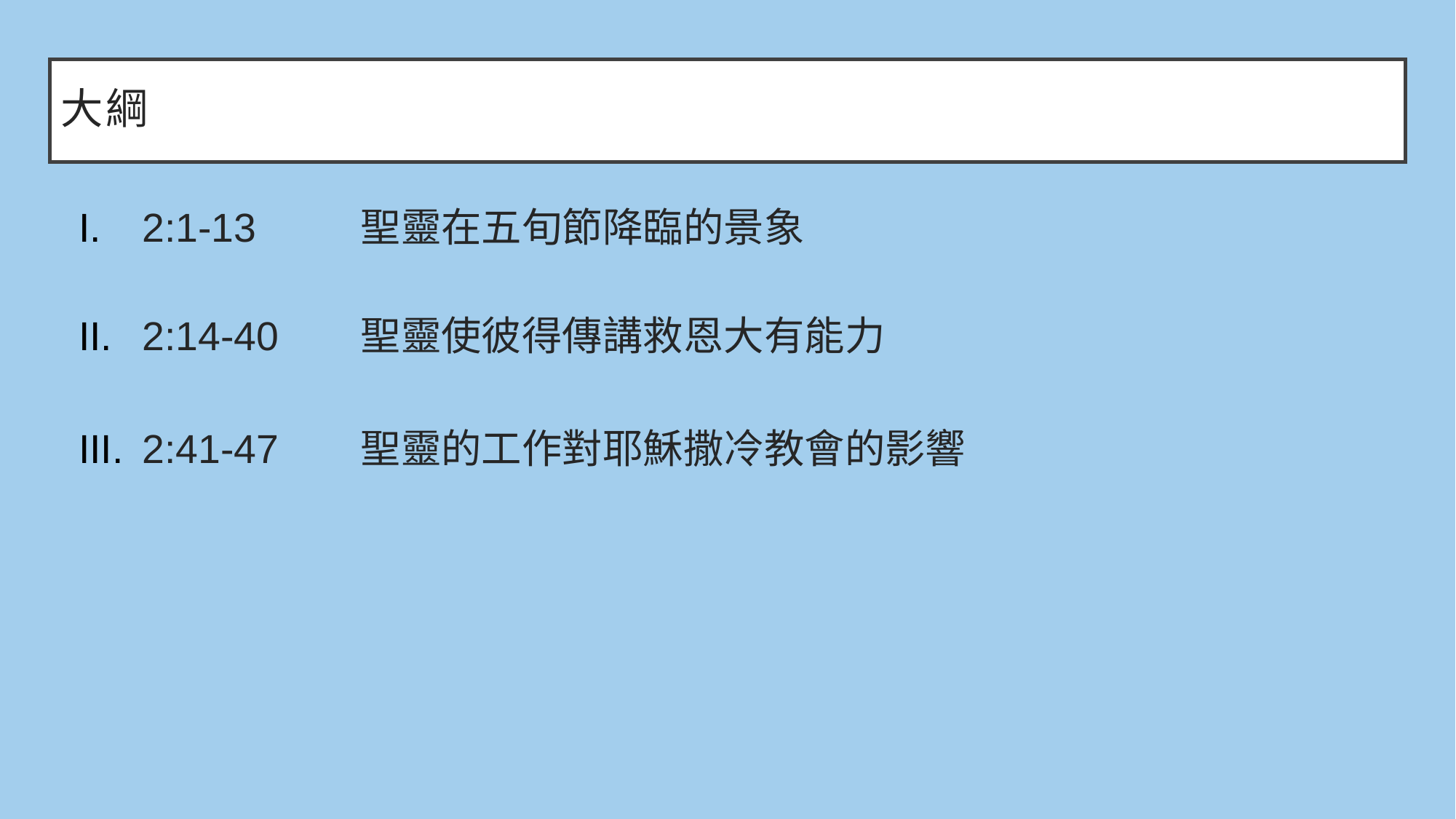

# 大綱
2:1-13	聖靈在五旬節降臨的景象

2:14-40	聖靈使彼得傳講救恩大有能力

2:41-47	聖靈的工作對耶穌撒冷教會的影響